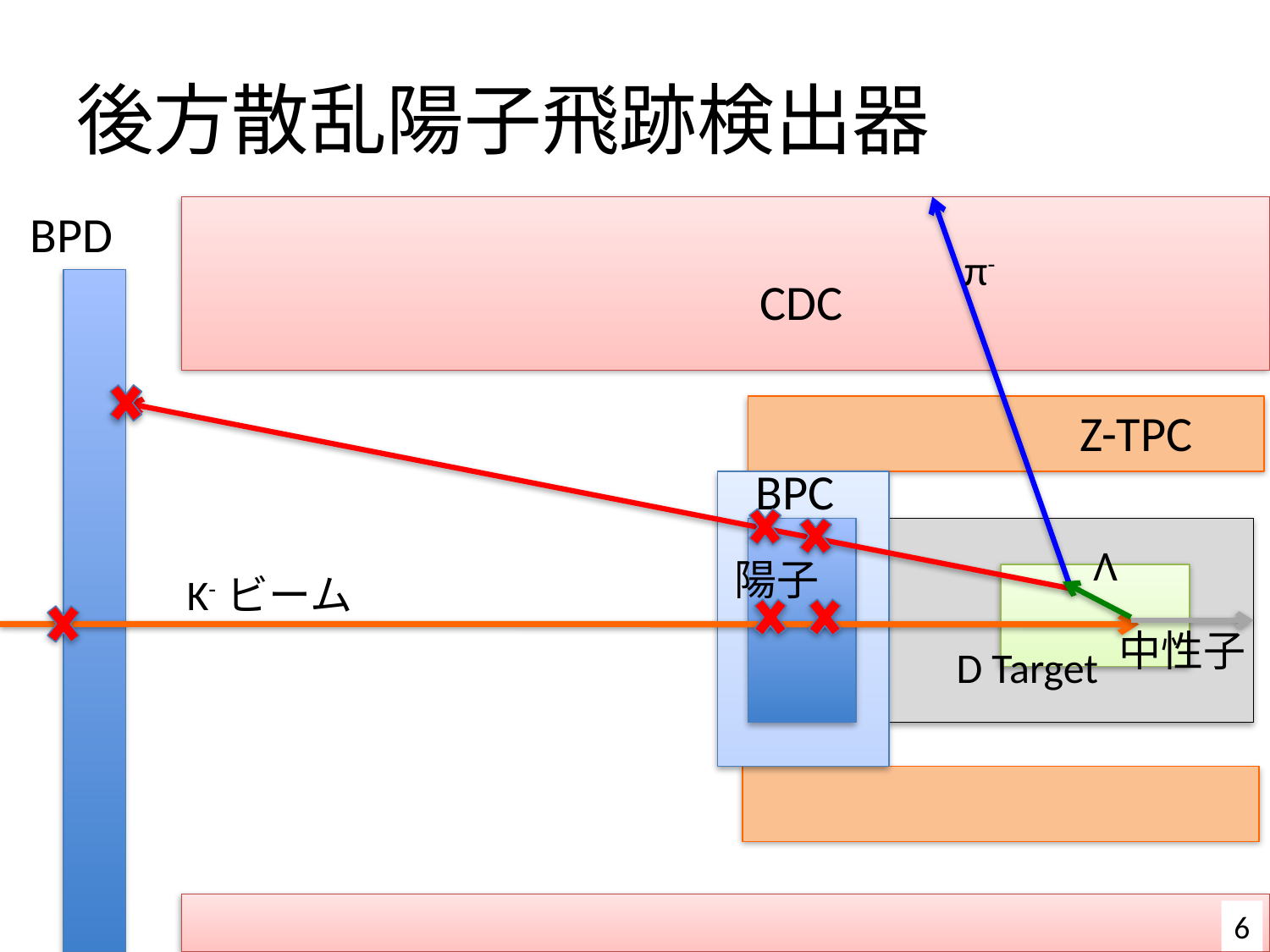

# 後方散乱陽子飛跡検出器
BPD

π-
CDC

Z-TPC
BPC

Λ
陽子
K-ビーム

中性子
D Target

6